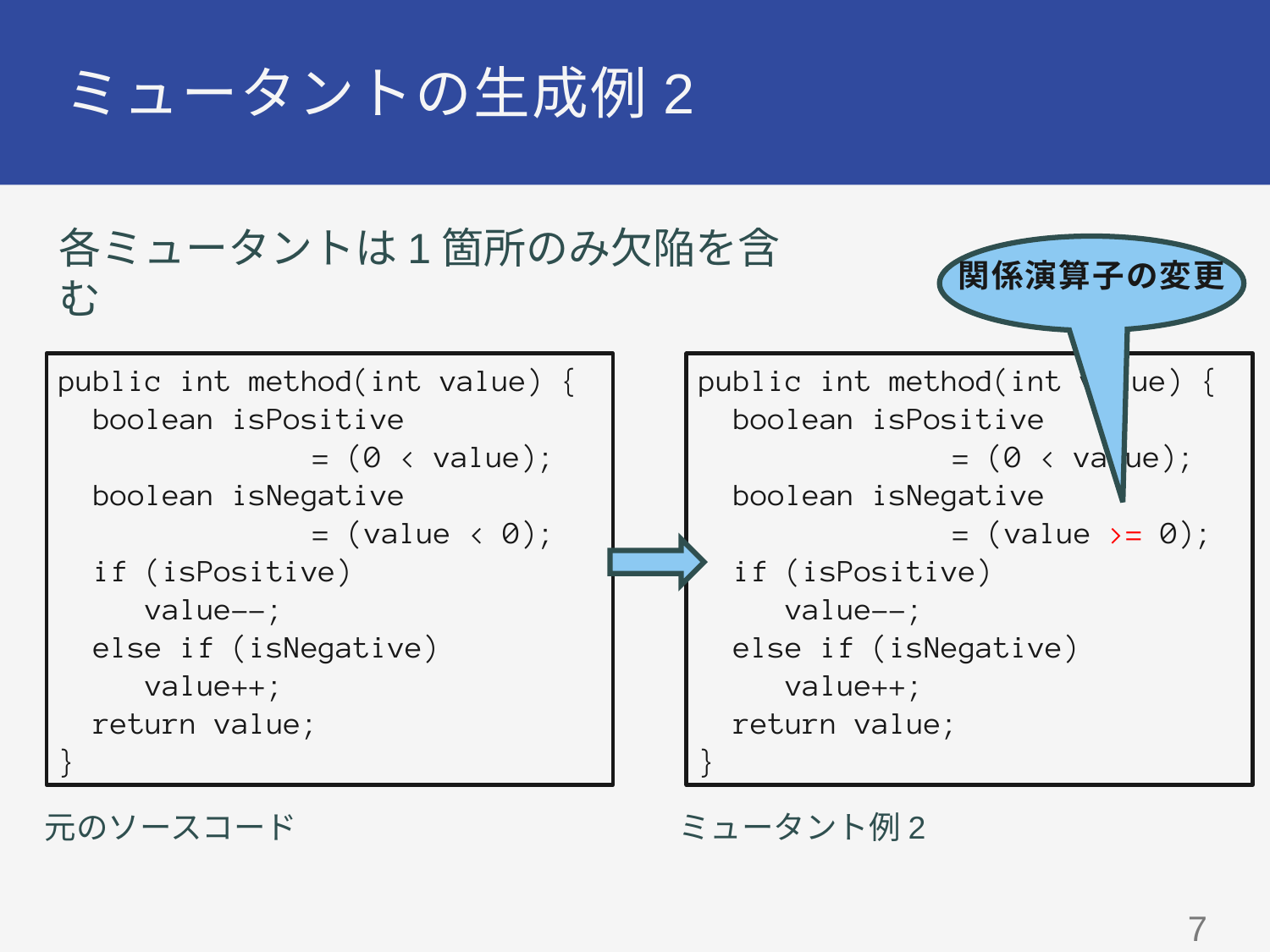

# ミュータントの生成例2
各ミュータントは1箇所のみ欠陥を含む
関係演算子の変更
public int method(int value) {
  boolean isPositive
		= (0 < value);
  boolean isNegative
		= (value < 0);
  if (isPositive)
     value--;
  else if (isNegative)
     value++;
  return value;
}
public int method(int value) {
  boolean isPositive
		= (0 < value);
  boolean isNegative
		= (value >= 0);
  if (isPositive)
     value--;
  else if (isNegative)
     value++;
  return value;
}

元のソースコード
ミュータント例2
7